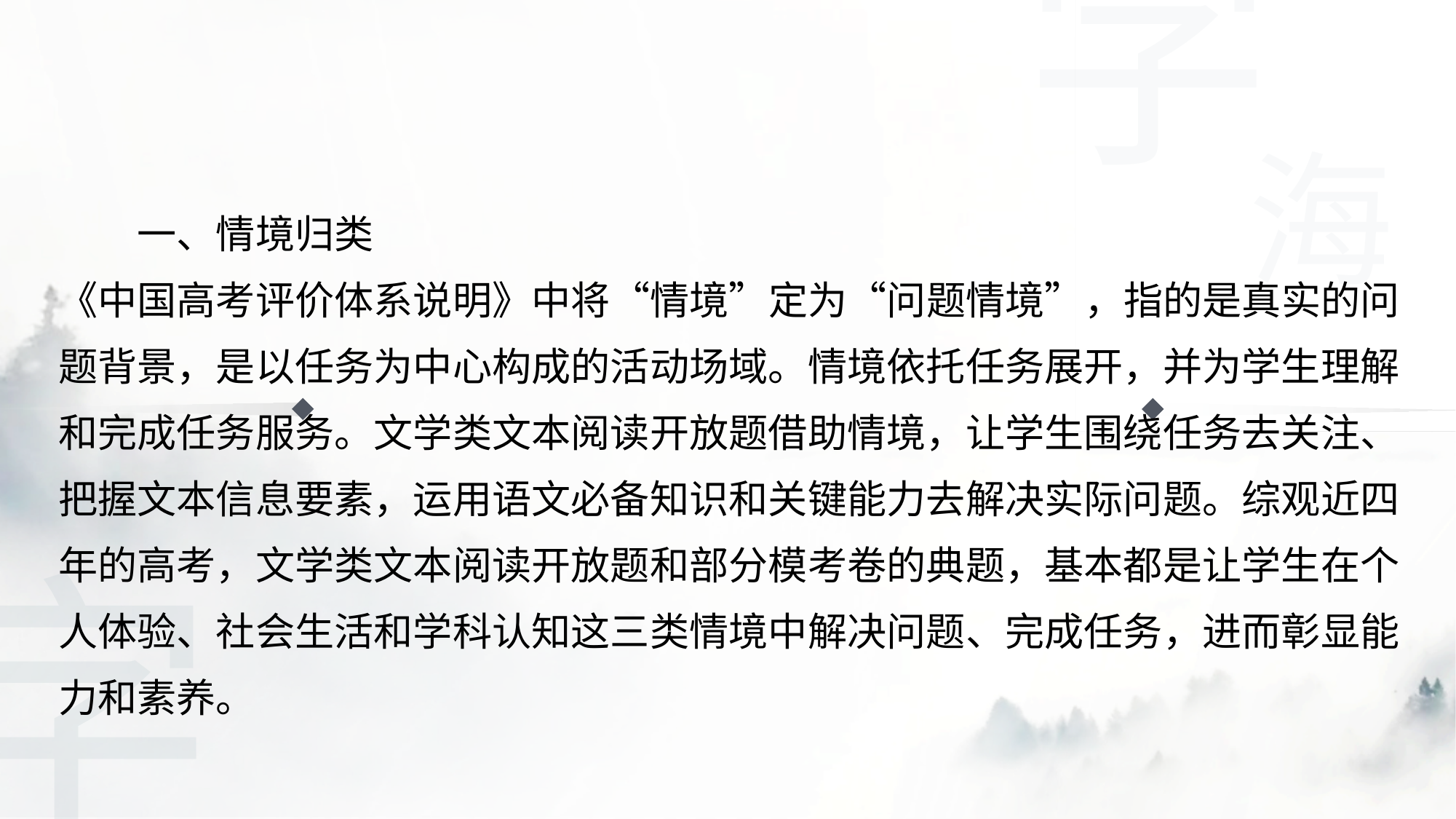

一、情境归类
《中国高考评价体系说明》中将“情境”定为“问题情境”，指的是真实的问题背景，是以任务为中心构成的活动场域。情境依托任务展开，并为学生理解和完成任务服务。文学类文本阅读开放题借助情境，让学生围绕任务去关注、把握文本信息要素，运用语文必备知识和关键能力去解决实际问题。综观近四年的高考，文学类文本阅读开放题和部分模考卷的典题，基本都是让学生在个人体验、社会生活和学科认知这三类情境中解决问题、完成任务，进而彰显能力和素养。